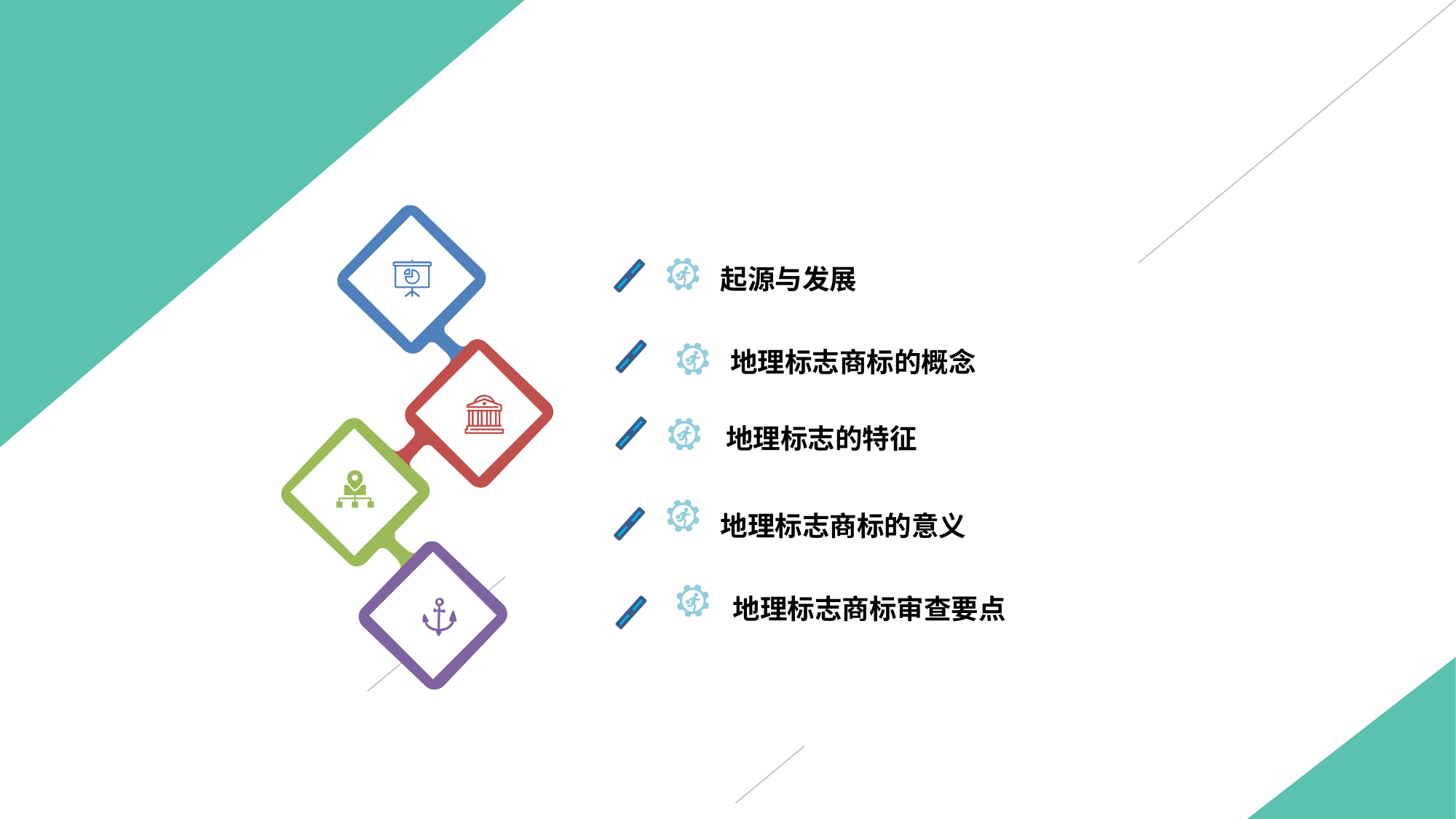

起源与发展

 地理标志商标的概念

 地理标志的特征

 地理标志商标的意义

 地理标志商标审查要点